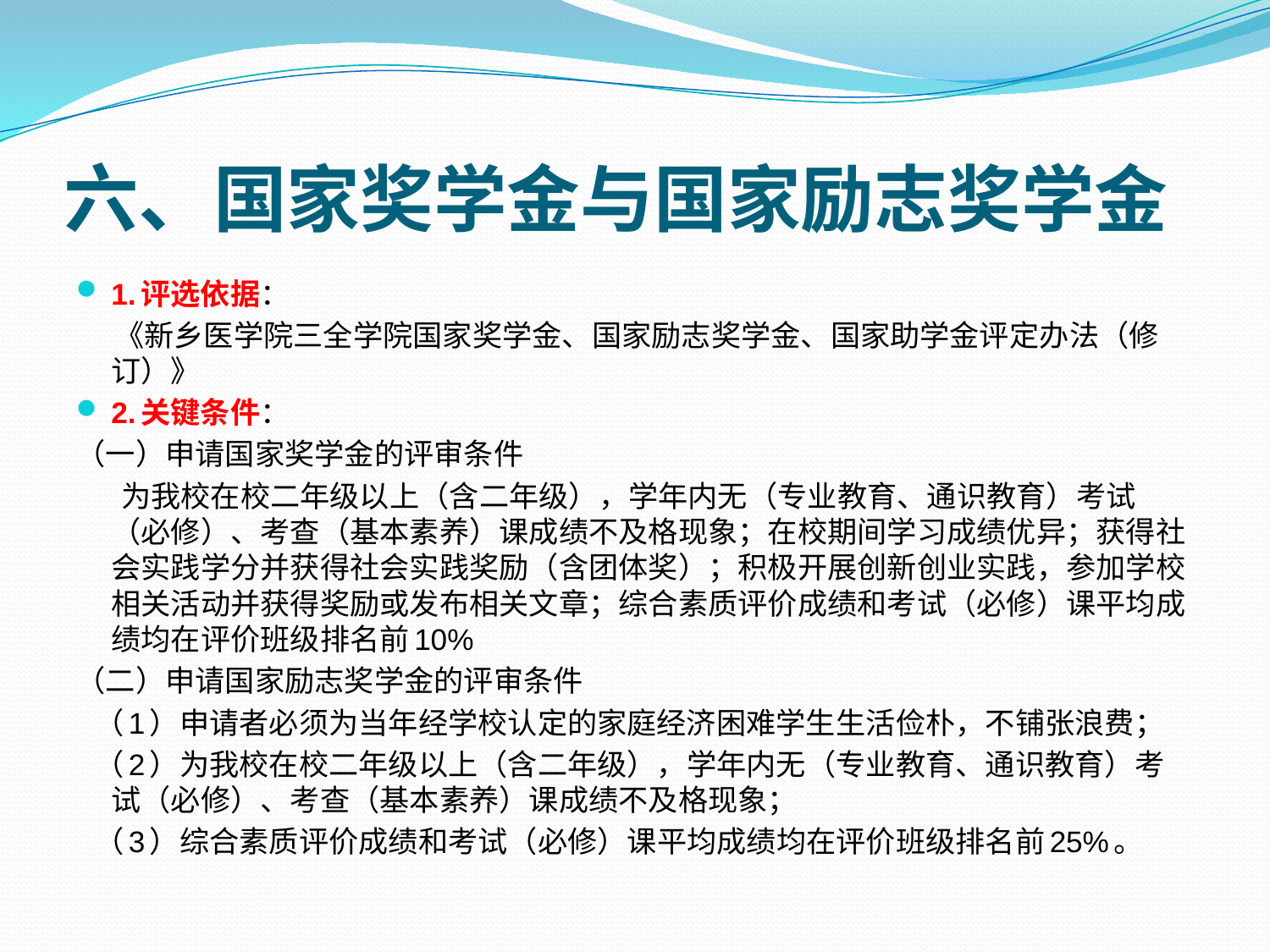

# 六、国家奖学金与国家励志奖学金
1.评选依据：
     《新乡医学院三全学院国家奖学金、国家励志奖学金、国家助学金评定办法（修订）》
2.关键条件：
（一）申请国家奖学金的评审条件
      为我校在校二年级以上（含二年级），学年内无（专业教育、通识教育）考试（必修）、考查（基本素养）课成绩不及格现象；在校期间学习成绩优异；获得社会实践学分并获得社会实践奖励（含团体奖）；积极开展创新创业实践，参加学校相关活动并获得奖励或发布相关文章；综合素质评价成绩和考试（必修）课平均成绩均在评价班级排名前10%
（二）申请国家励志奖学金的评审条件
  （1）申请者必须为当年经学校认定的家庭经济困难学生生活俭朴，不铺张浪费；
  （2）为我校在校二年级以上（含二年级），学年内无（专业教育、通识教育）考试（必修）、考查（基本素养）课成绩不及格现象；
  （3）综合素质评价成绩和考试（必修）课平均成绩均在评价班级排名前25%。